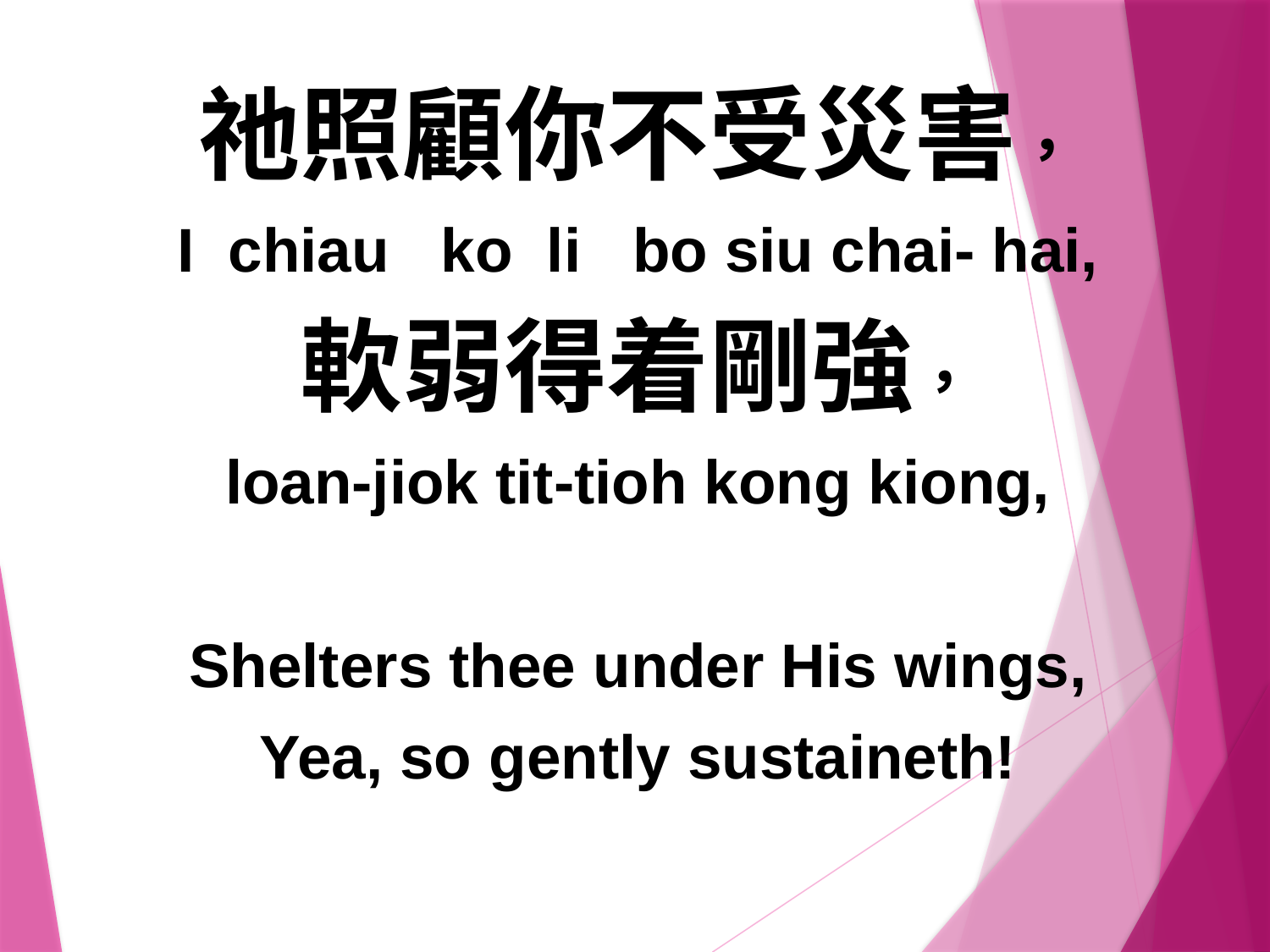

祂照顧你不受災害，
I  chiau   ko  li   bo siu chai- hai,
軟弱得着剛強，
loan-jiok tit-tioh kong kiong,

Shelters thee under His wings,
Yea, so gently sustaineth!